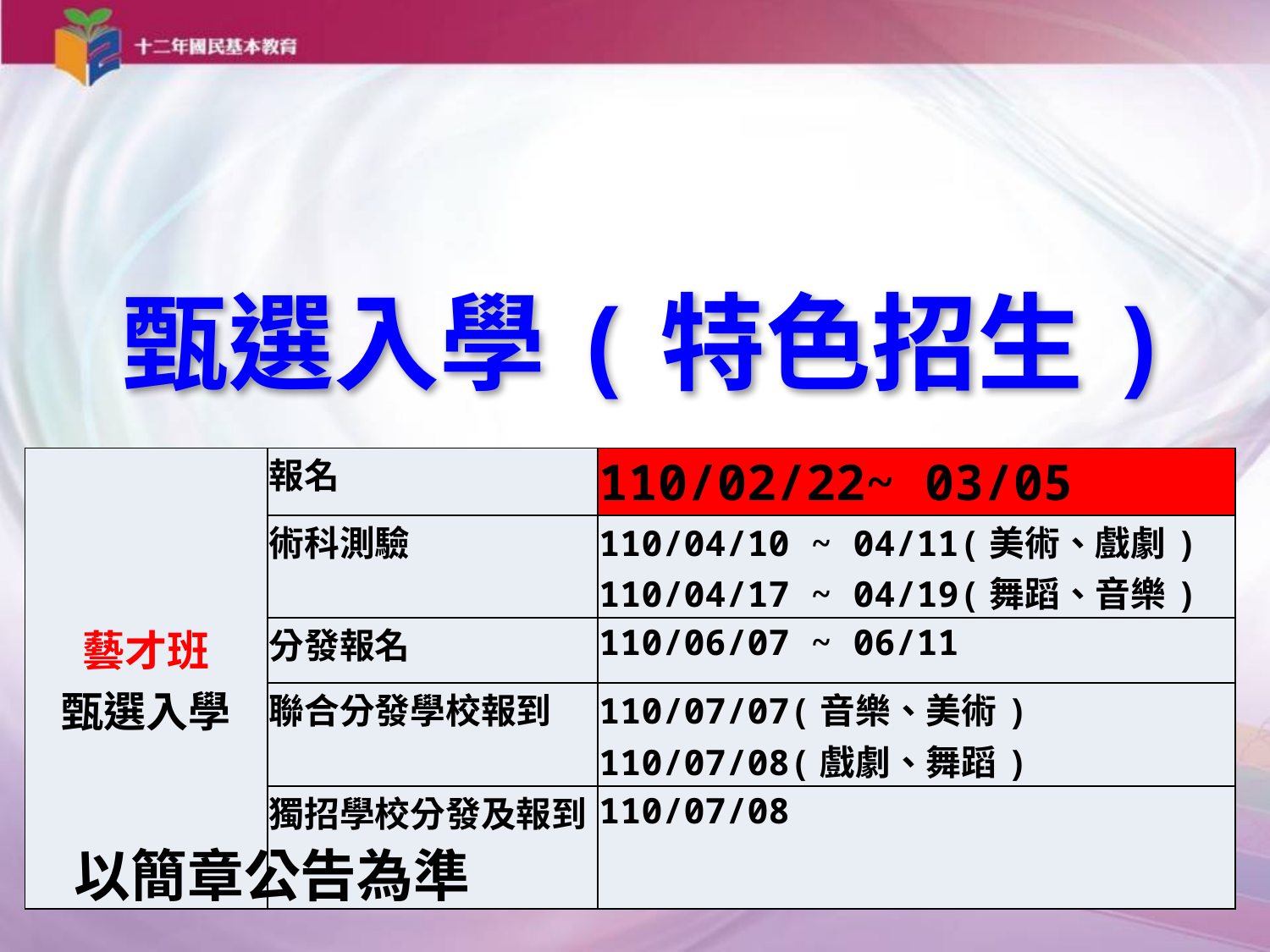

甄選入學(特色招生)
| 藝才班 甄選入學 | 報名 | 110/02/22~ 03/05 |
| --- | --- | --- |
|  | 術科測驗 | 110/04/10 ~ 04/11(美術、戲劇) 110/04/17 ~ 04/19(舞蹈、音樂) |
|  | 分發報名 | 110/06/07 ~ 06/11 |
|  | 聯合分發學校報到 | 110/07/07(音樂、美術) 110/07/08(戲劇、舞蹈) |
|  | 獨招學校分發及報到 | 110/07/08 |
以簡章公告為準